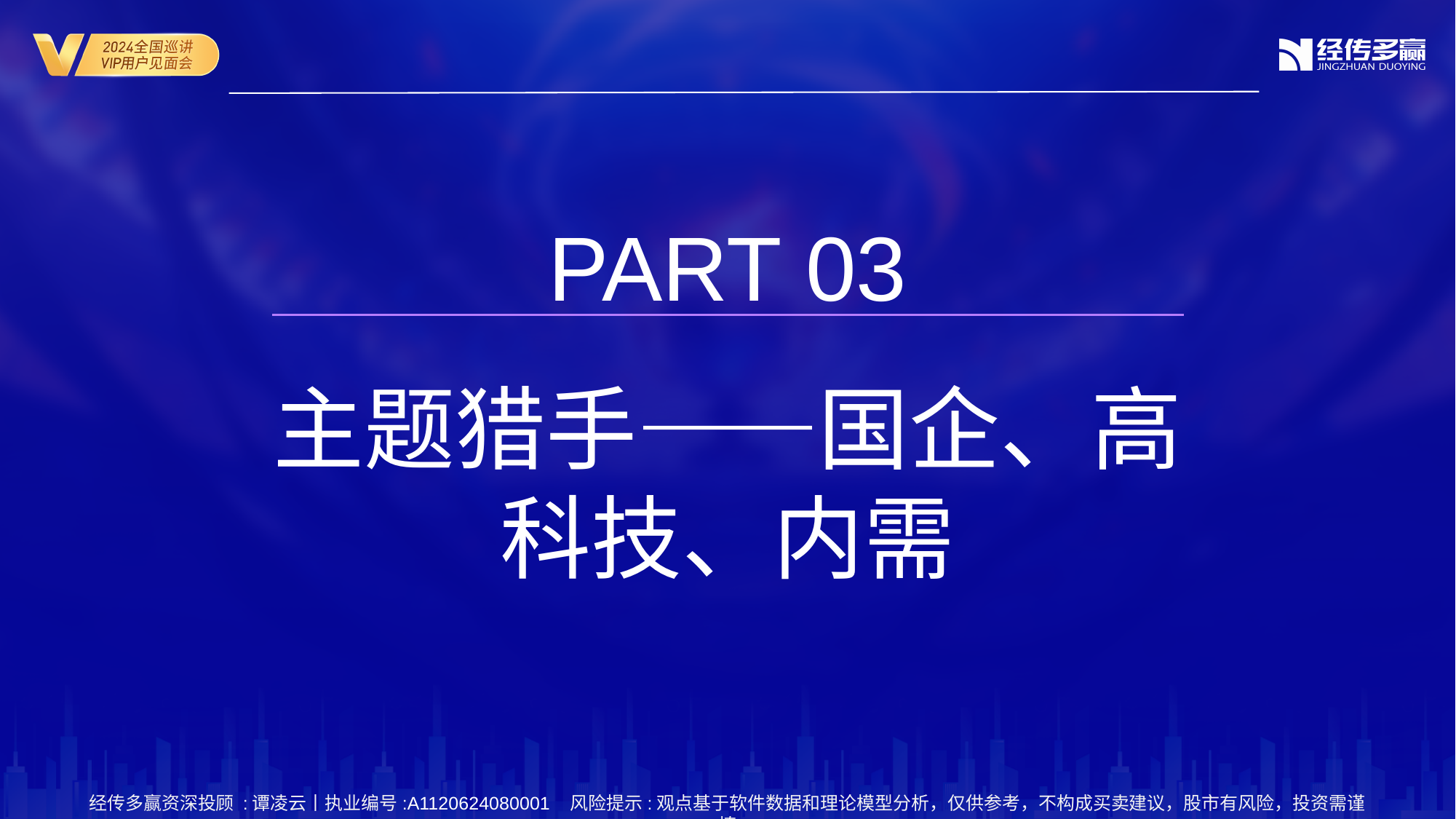

PART 03
主题猎手——国企、高科技、内需
经传多赢资深投顾 :谭凌云丨执业编号:A1120624080001   风险提示:观点基于软件数据和理论模型分析，仅供参考，不构成买卖建议，股市有风险，投资需谨慎